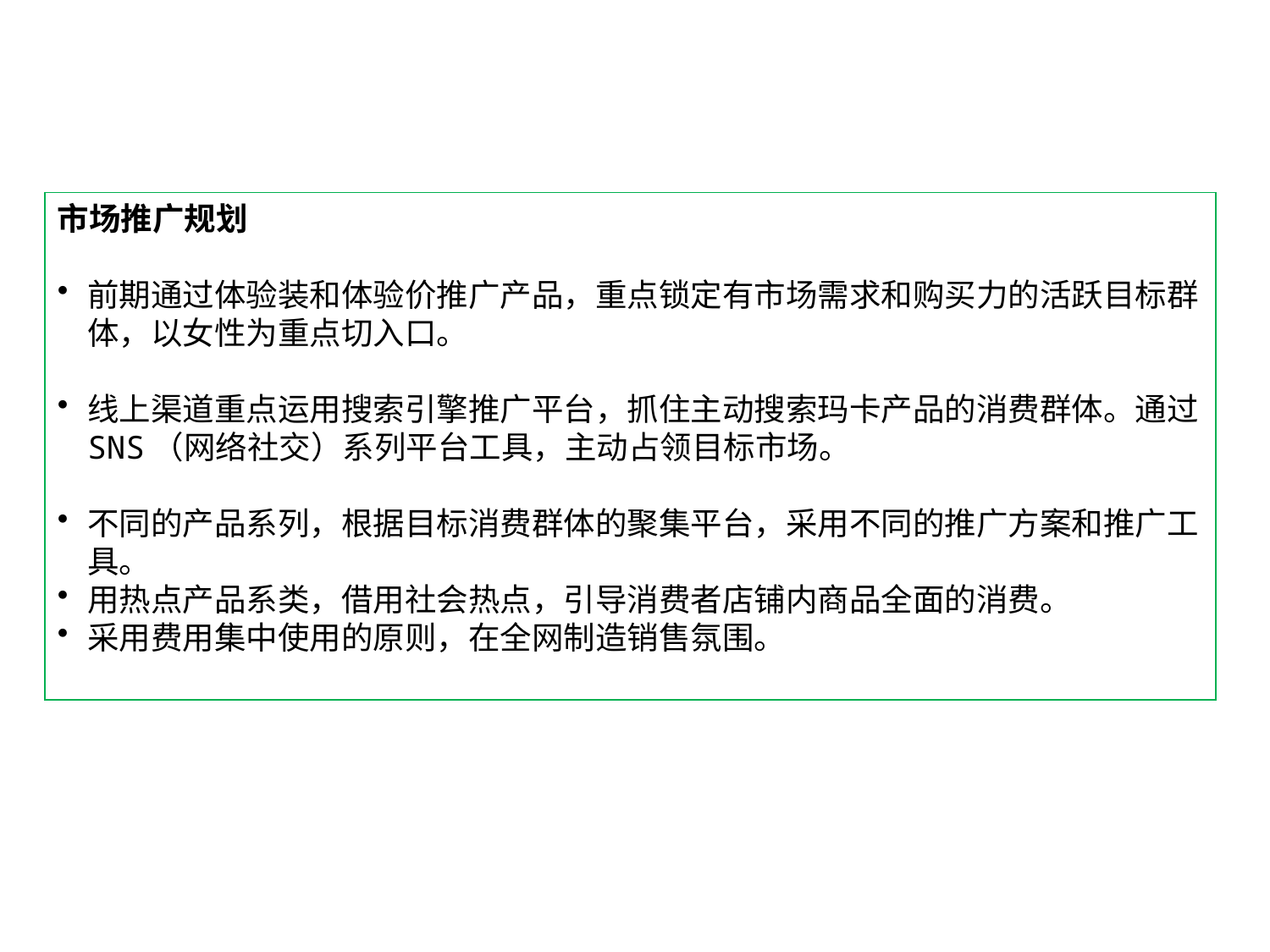

市场推广规划

前期通过体验装和体验价推广产品，重点锁定有市场需求和购买力的活跃目标群体，以女性为重点切入口。

线上渠道重点运用搜索引擎推广平台，抓住主动搜索玛卡产品的消费群体。通过SNS（网络社交）系列平台工具，主动占领目标市场。

不同的产品系列，根据目标消费群体的聚集平台，采用不同的推广方案和推广工具。
用热点产品系类，借用社会热点，引导消费者店铺内商品全面的消费。
采用费用集中使用的原则，在全网制造销售氛围。